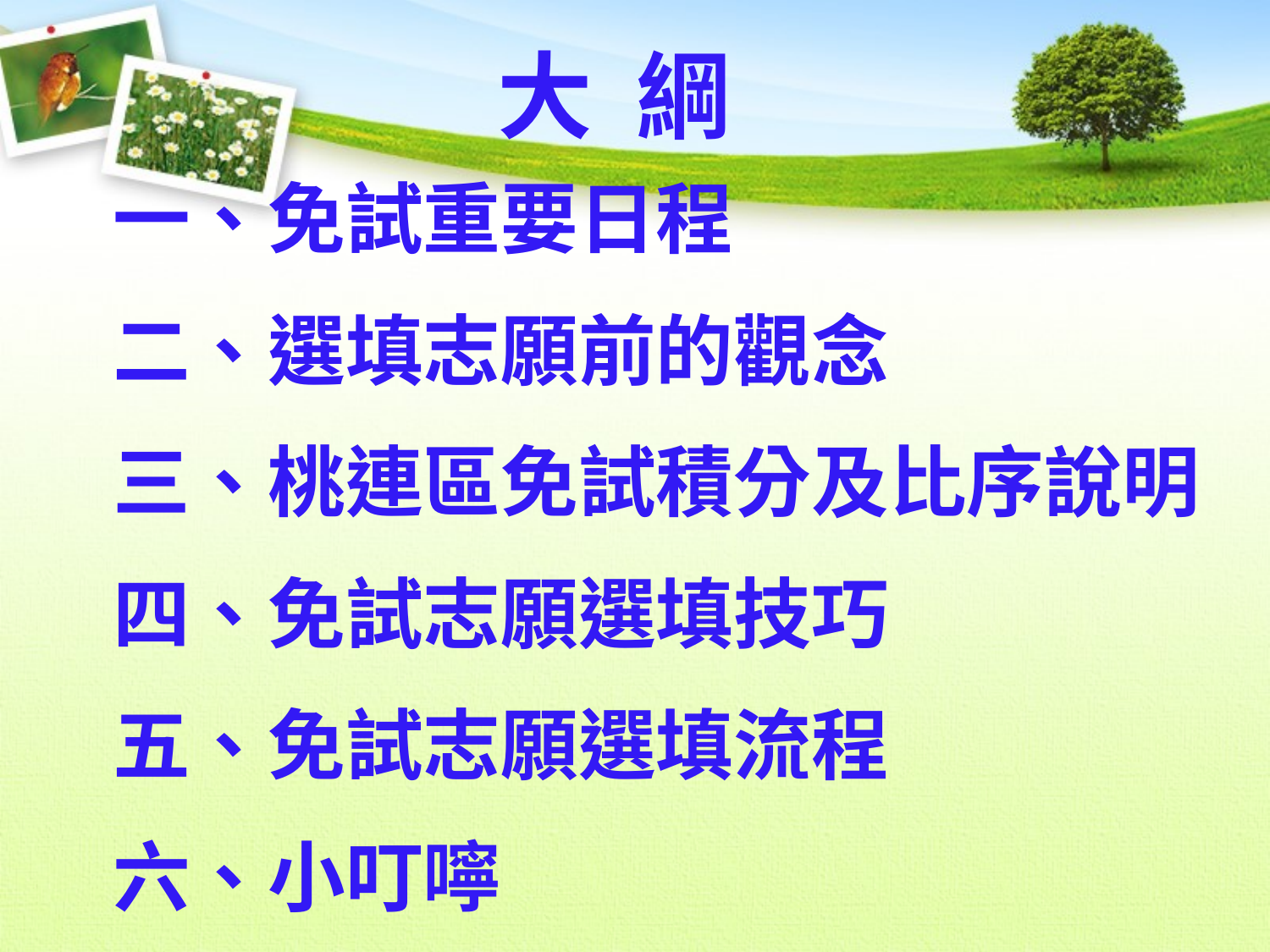

# 大  綱
一、免試重要日程
二、選填志願前的觀念
三、桃連區免試積分及比序說明
四、免試志願選填技巧
五、免試志願選填流程
六、小叮嚀